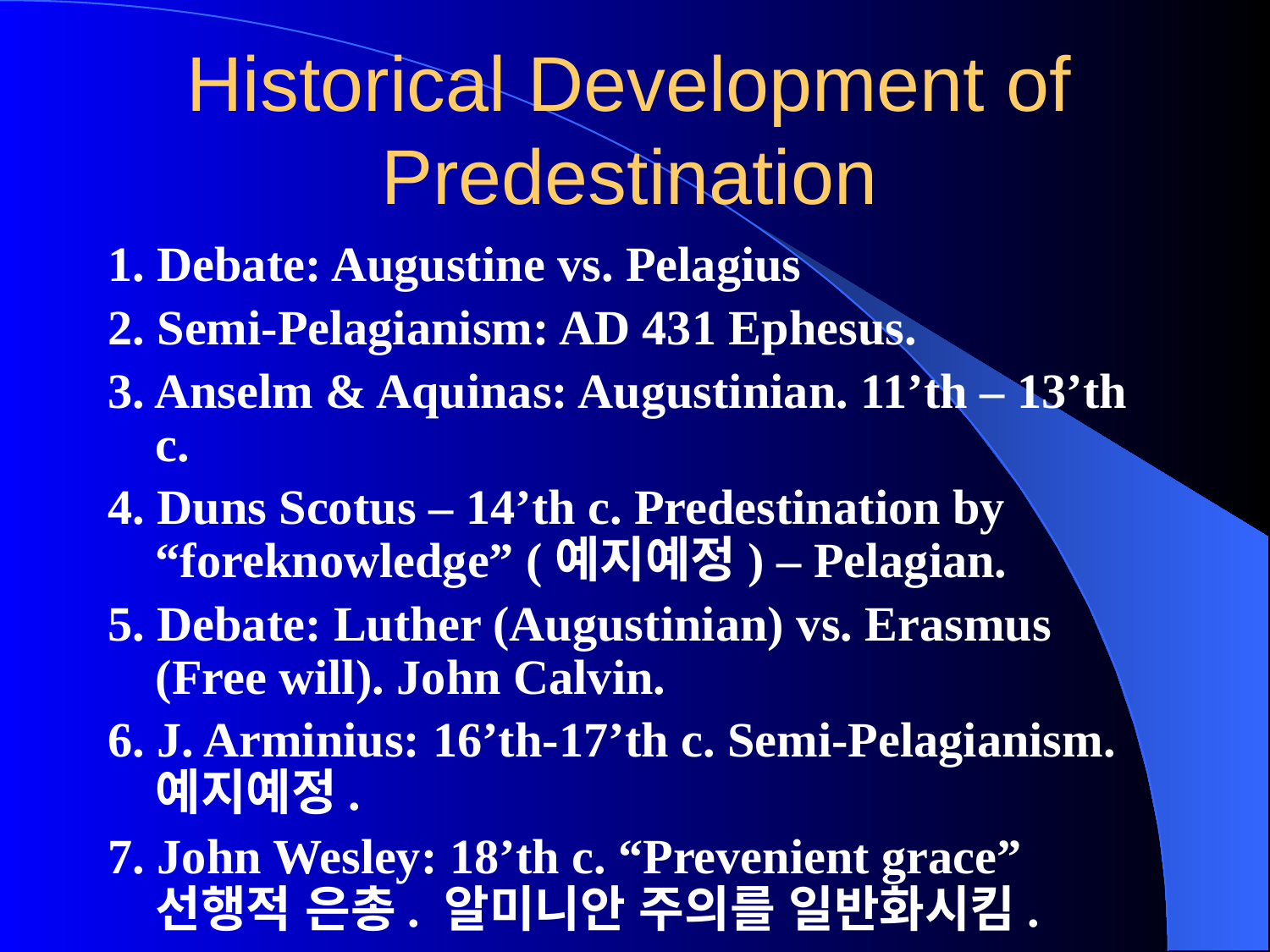

# Historical Development of Predestination
1. Debate: Augustine vs. Pelagius
2. Semi-Pelagianism: AD 431 Ephesus.
3. Anselm & Aquinas: Augustinian. 11’th – 13’th c.
4. Duns Scotus – 14’th c. Predestination by “foreknowledge” (예지예정) – Pelagian.
5. Debate: Luther (Augustinian) vs. Erasmus (Free will). John Calvin.
6. J. Arminius: 16’th-17’th c. Semi-Pelagianism. 예지예정.
7. John Wesley: 18’th c. “Prevenient grace” 선행적 은총. 알미니안 주의를 일반화시킴.